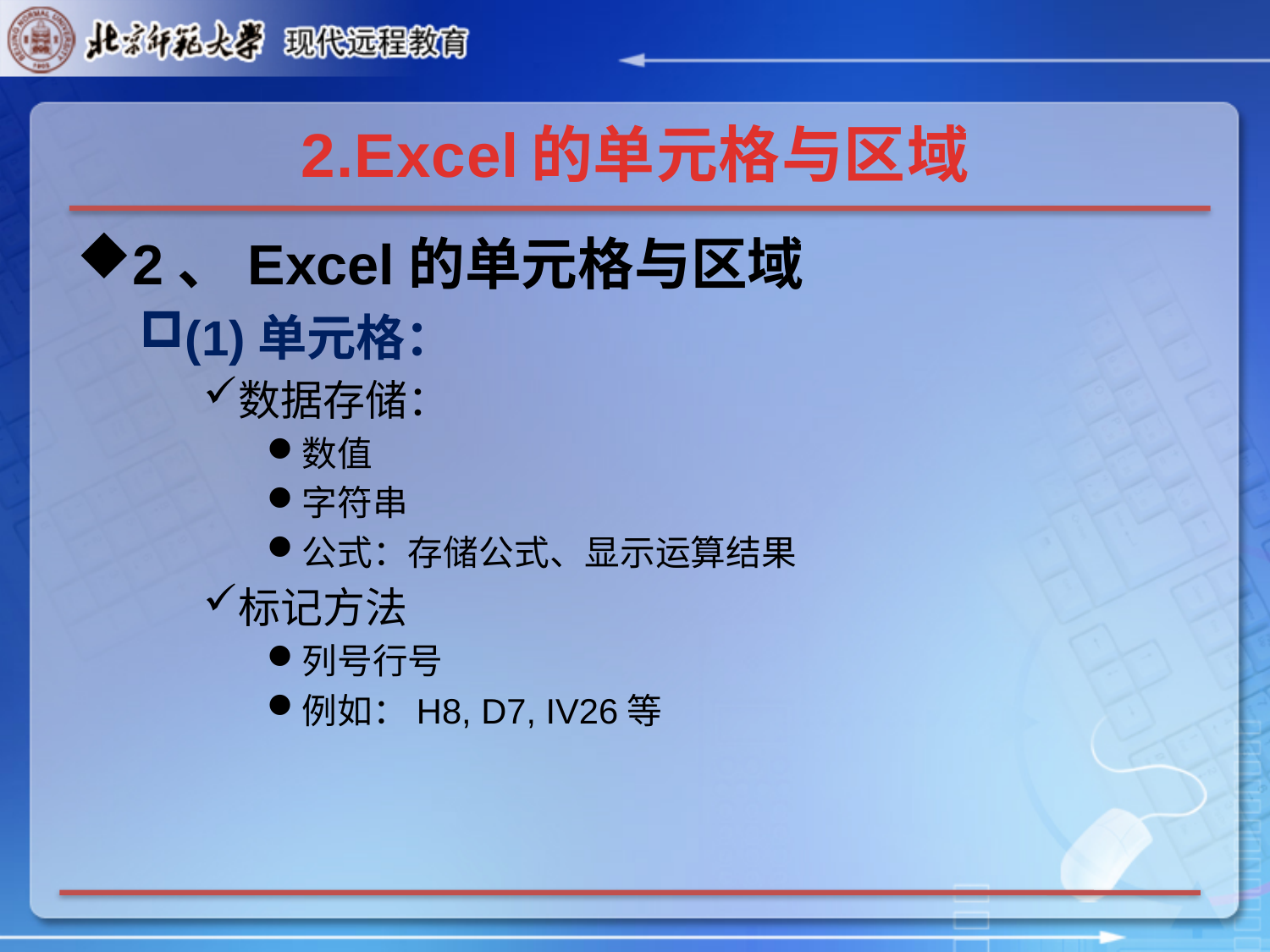

# 2.Excel的单元格与区域
2、Excel的单元格与区域
(1)单元格：
数据存储：
数值
字符串
公式：存储公式、显示运算结果
标记方法
列号行号
例如：H8, D7, IV26等